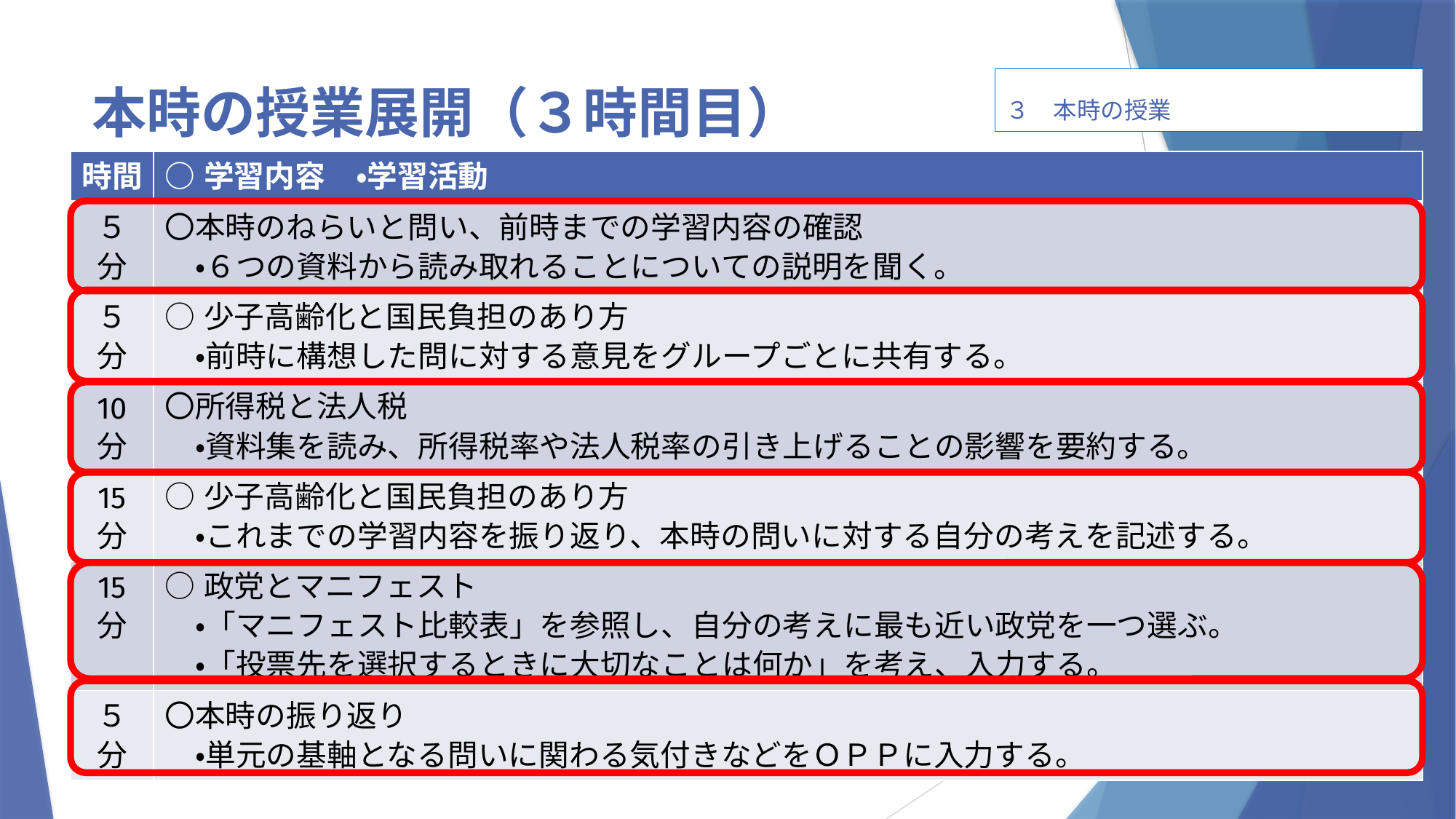

３　本時の授業
# 本時の授業展開（３時間目）
| 時間 | ○学習内容　・学習活動 |
| --- | --- |
| ５ 分 | 〇本時のねらいと問い、前時までの学習内容の確認 　・６つの資料から読み取れることについての説明を聞く。 |
| ５ 分 | ○少子高齢化と国民負担のあり方 　・前時に構想した問に対する意見をグループごとに共有する。 |
| 10 分 | 〇所得税と法人税 　・資料集を読み、所得税率や法人税率の引き上げることの影響を要約する。 |
| 15 分 | ○少子高齢化と国民負担のあり方 　・これまでの学習内容を振り返り、本時の問いに対する自分の考えを記述する。 |
| 15 分 | ○政党とマニフェスト 　・「マニフェスト比較表」を参照し、自分の考えに最も近い政党を一つ選ぶ。 　・「投票先を選択するときに大切なことは何か」を考え、入力する。 |
| ５ 分 | 〇本時の振り返り 　・単元の基軸となる問いに関わる気付きなどをＯＰＰに入力する。 |